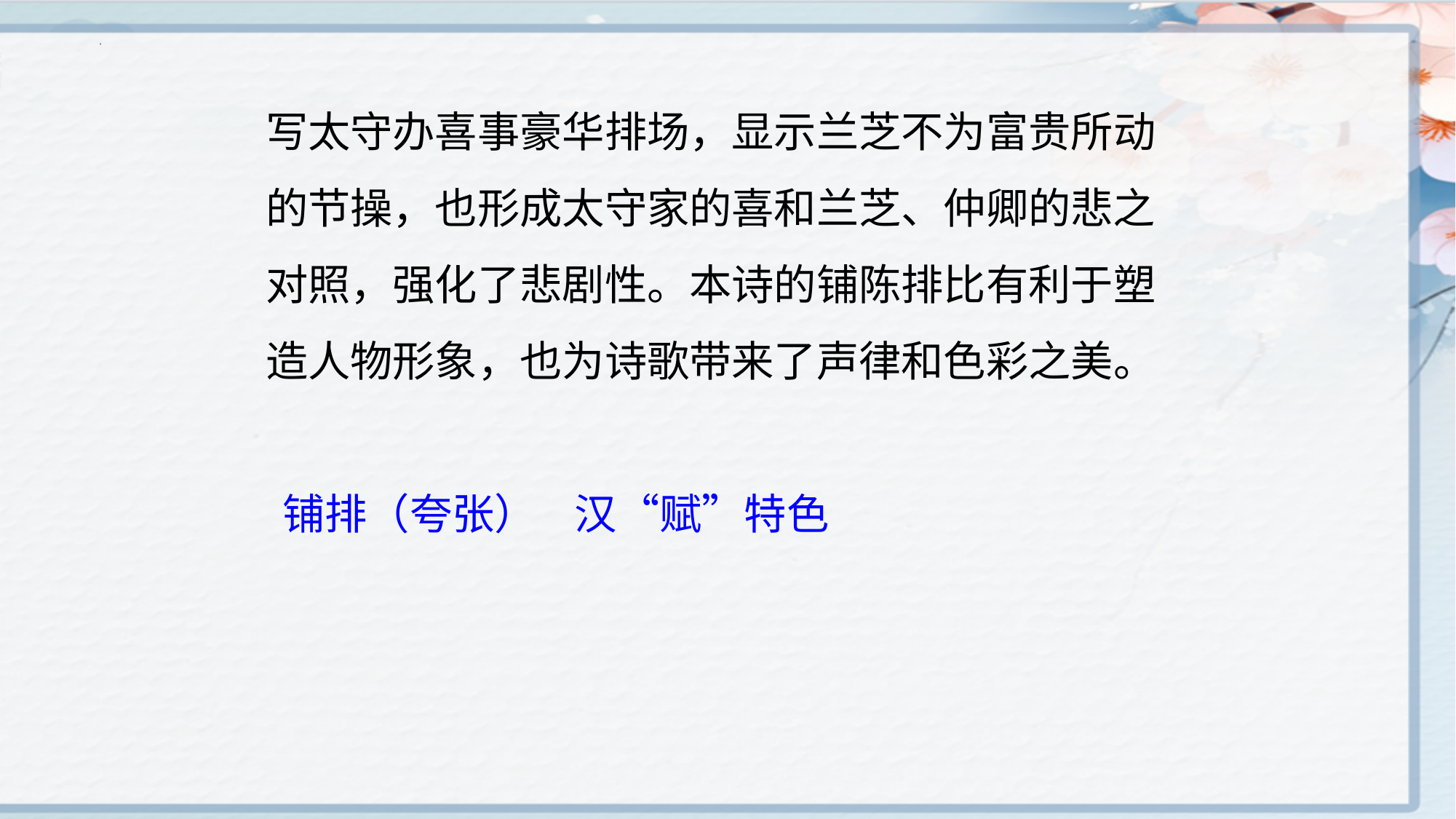

写太守办喜事豪华排场，显示兰芝不为富贵所动的节操，也形成太守家的喜和兰芝、仲卿的悲之对照，强化了悲剧性。本诗的铺陈排比有利于塑造人物形象，也为诗歌带来了声律和色彩之美。
铺排（夸张）    汉“赋”特色